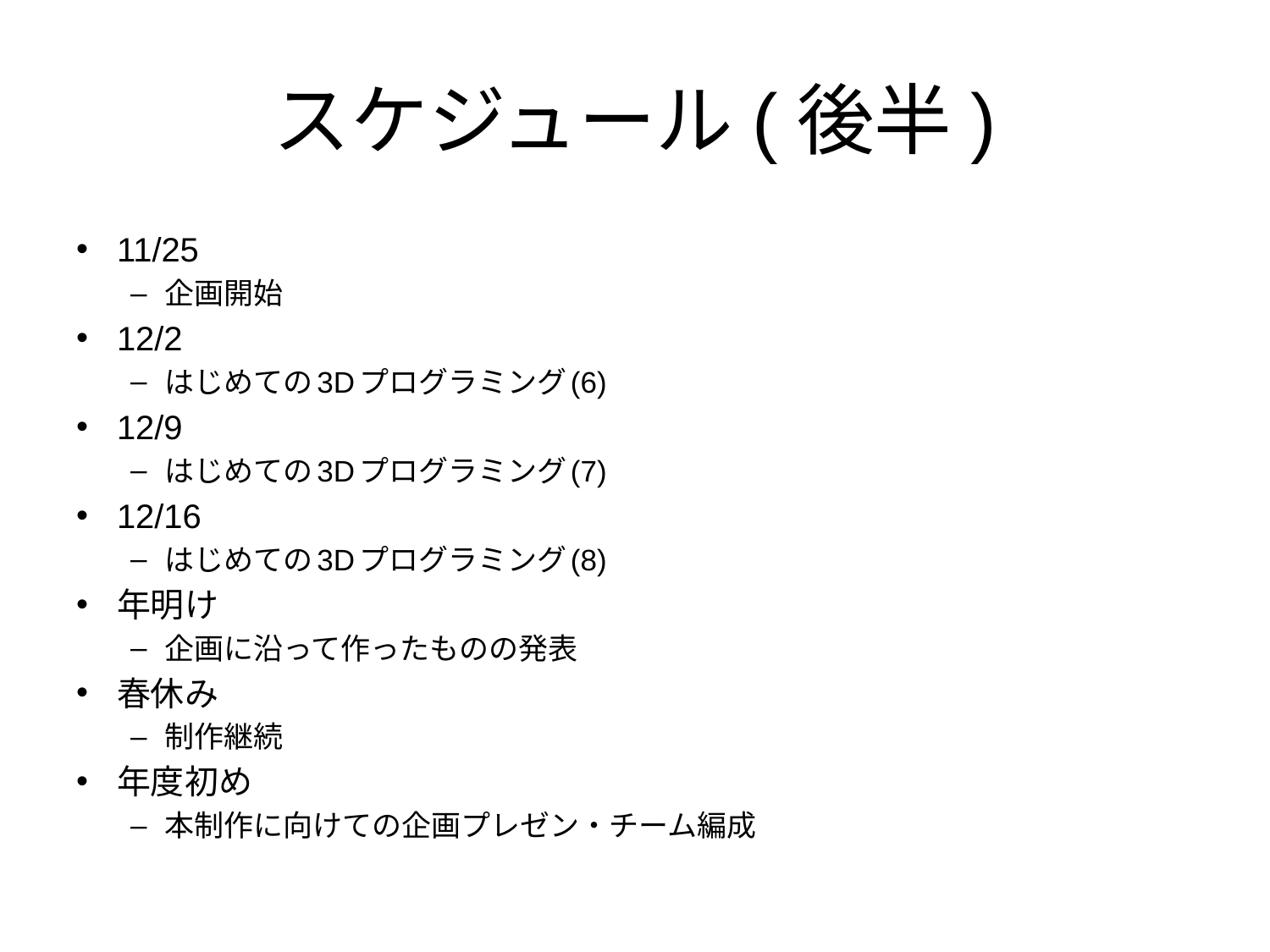

# スケジュール(後半)
11/25
企画開始
12/2
はじめての3Dプログラミング(6)
12/9
はじめての3Dプログラミング(7)
12/16
はじめての3Dプログラミング(8)
年明け
企画に沿って作ったものの発表
春休み
制作継続
年度初め
本制作に向けての企画プレゼン・チーム編成